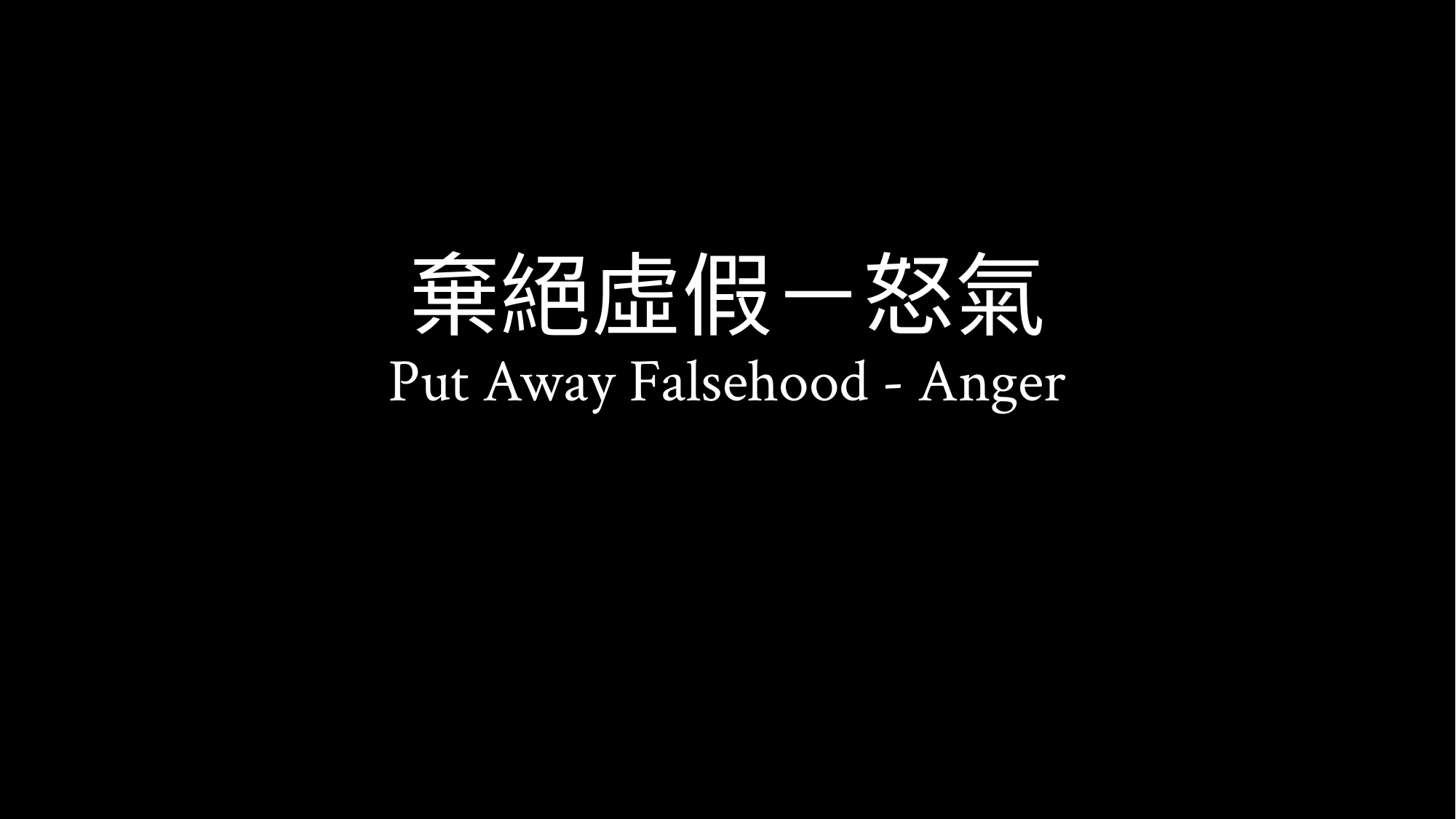

# 棄絕虛假－怒氣 Put Away Falsehood - Anger